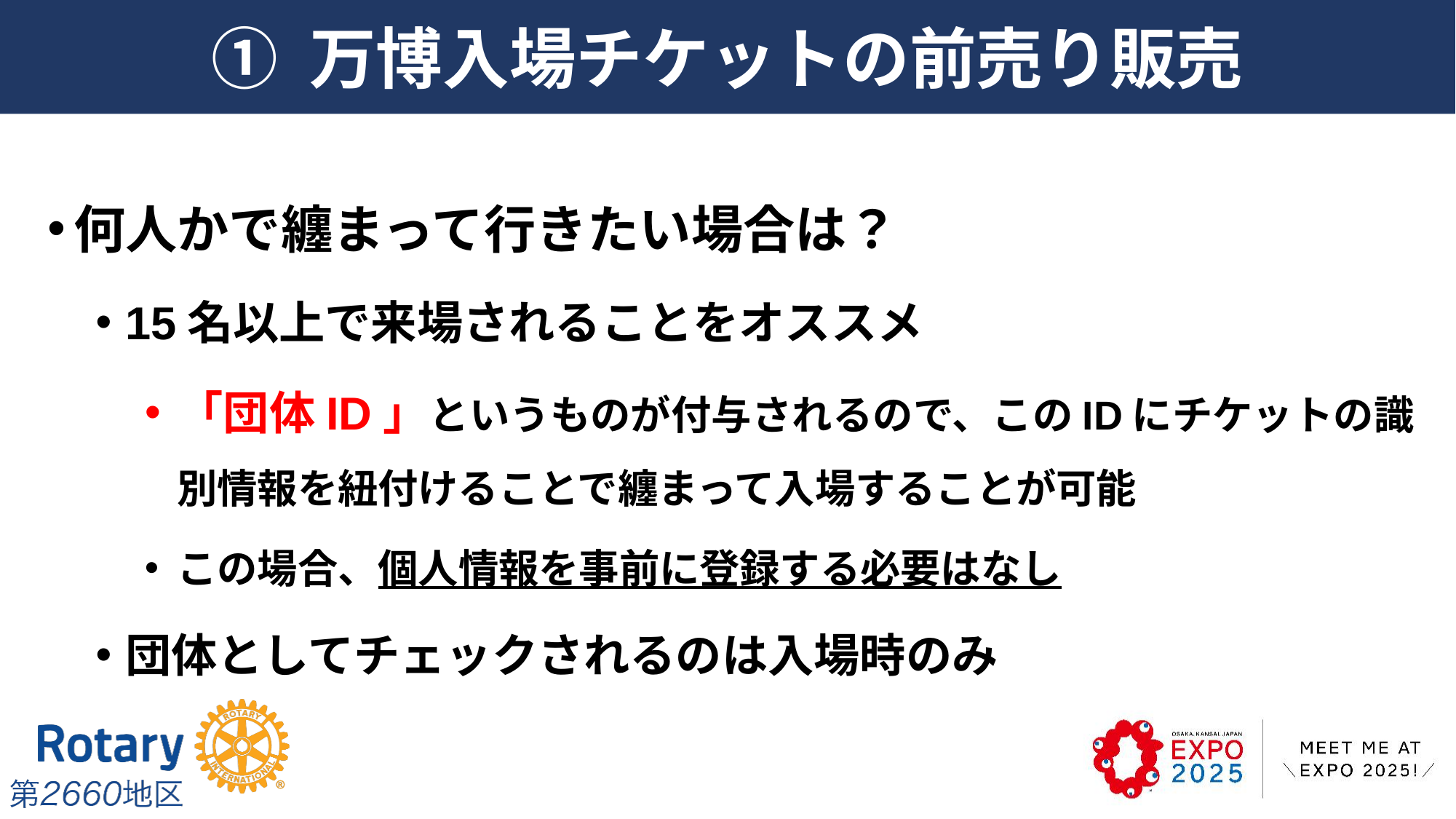

# ① 万博入場チケットの前売り販売
何人かで纏まって行きたい場合は？
15名以上で来場されることをオススメ
「団体ID」というものが付与されるので、このIDにチケットの識別情報を紐付けることで纏まって入場することが可能
この場合、個人情報を事前に登録する必要はなし
団体としてチェックされるのは入場時のみ